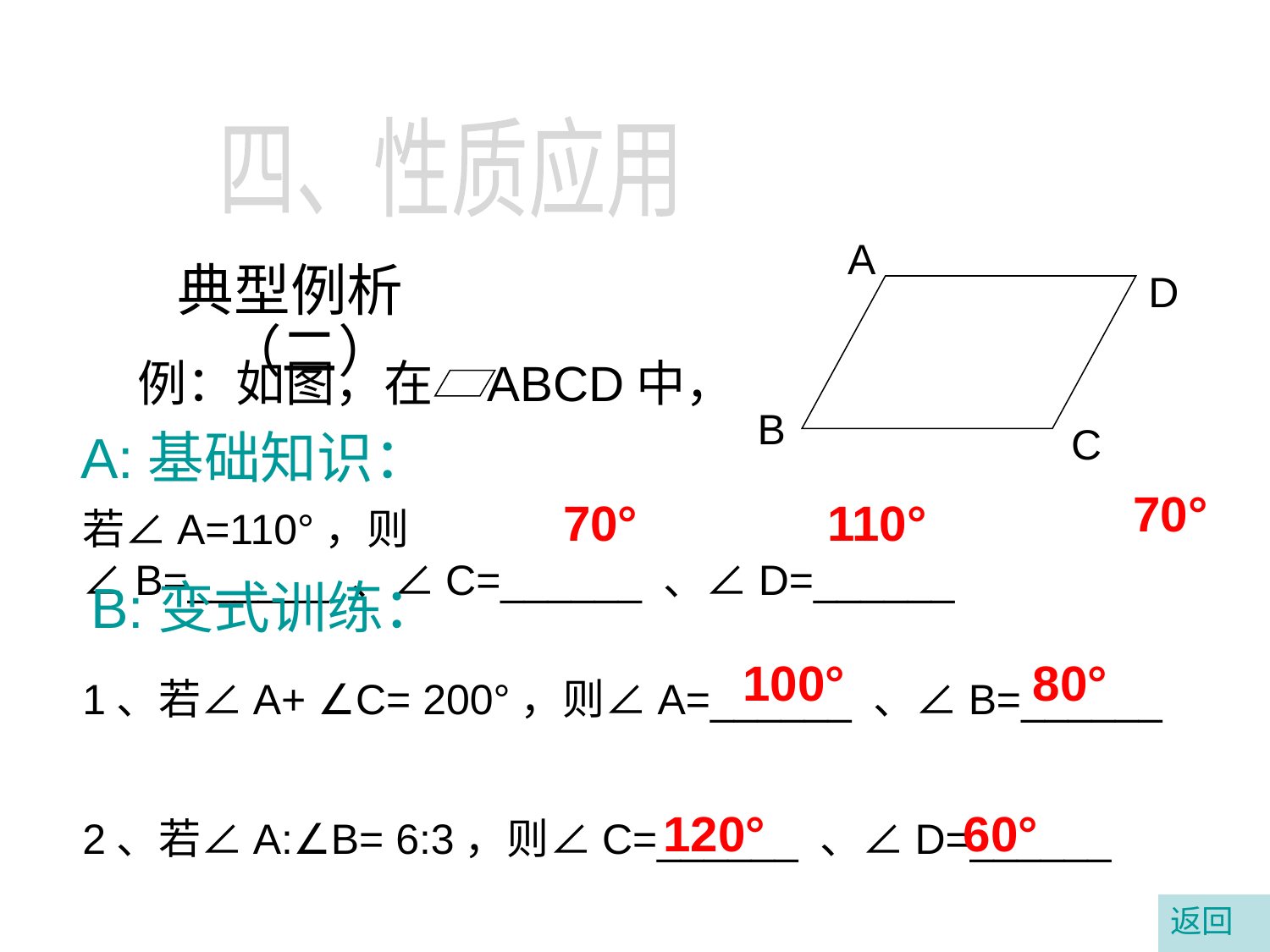

四、性质应用
A
D

B
C
典型例析（二）
例：如图，在
ABCD中，

A:基础知识：
70°
70°
110°
若∠A=110°，则∠B=______ 、∠C=______ 、∠D=______
B:变式训练：
100°
80°
1、若∠A+ ∠C= 200°，则∠A=______ 、∠B=______
120°
60°
2、若∠A:∠B= 6:3，则∠C=______ 、∠D=______
8
返回